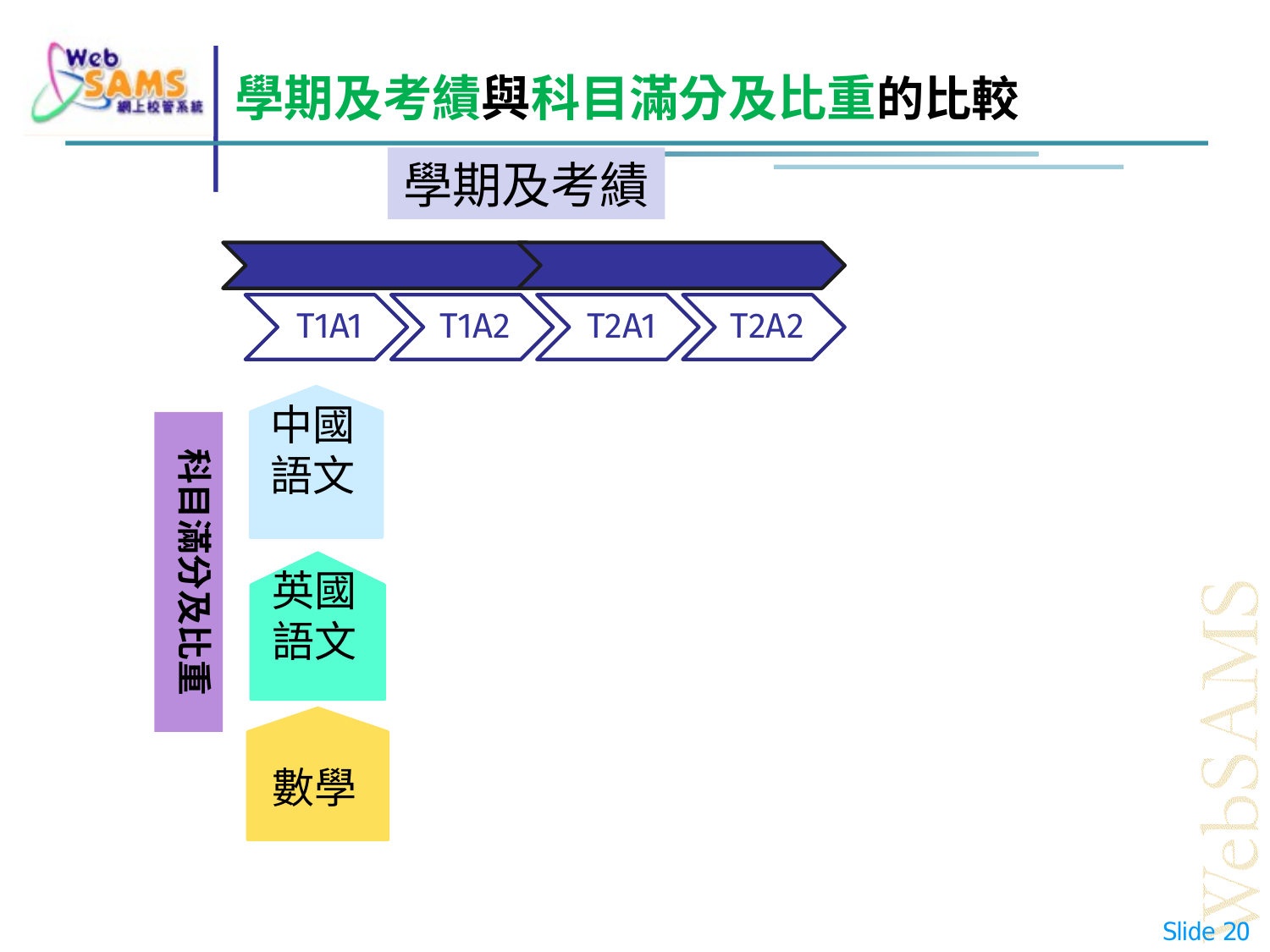

# 學期及考績與科目滿分及比重的比較
學期及考績
T1
T2
T1A1
T1A2
T2A1
T2A2
中國語文

科目滿分及比重
英國語文

數學